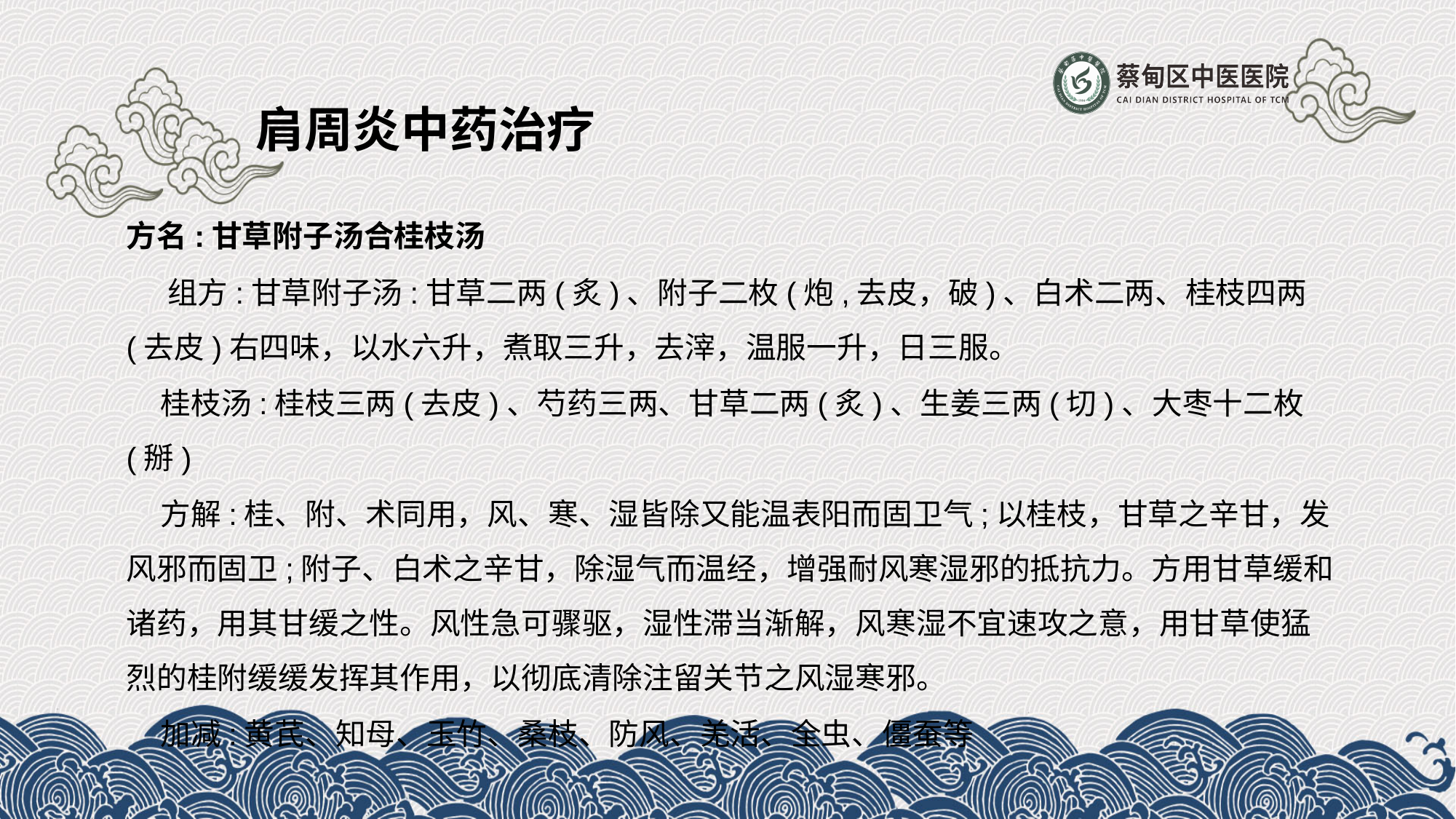

肩周炎中药治疗
方名:甘草附子汤合桂枝汤
     组方:甘草附子汤:甘草二两(炙)、附子二枚(炮,去皮，破)、白术二两、桂枝四两(去皮)右四味，以水六升，煮取三升，去滓，温服一升，日三服。
    桂枝汤:桂枝三两(去皮)、芍药三两、甘草二两(炙)、生姜三两(切)、大枣十二枚(掰)
    方解:桂、附、术同用，风、寒、湿皆除又能温表阳而固卫气;以桂枝，甘草之辛甘，发风邪而固卫;附子、白术之辛甘，除湿气而温经，增强耐风寒湿邪的抵抗力。方用甘草缓和诸药，用其甘缓之性。风性急可骤驱，湿性滞当渐解，风寒湿不宜速攻之意，用甘草使猛烈的桂附缓缓发挥其作用，以彻底清除注留关节之风湿寒邪。
    加减:黄芪、知母、玉竹、桑枝、防风、羌活、全虫、僵蚕等